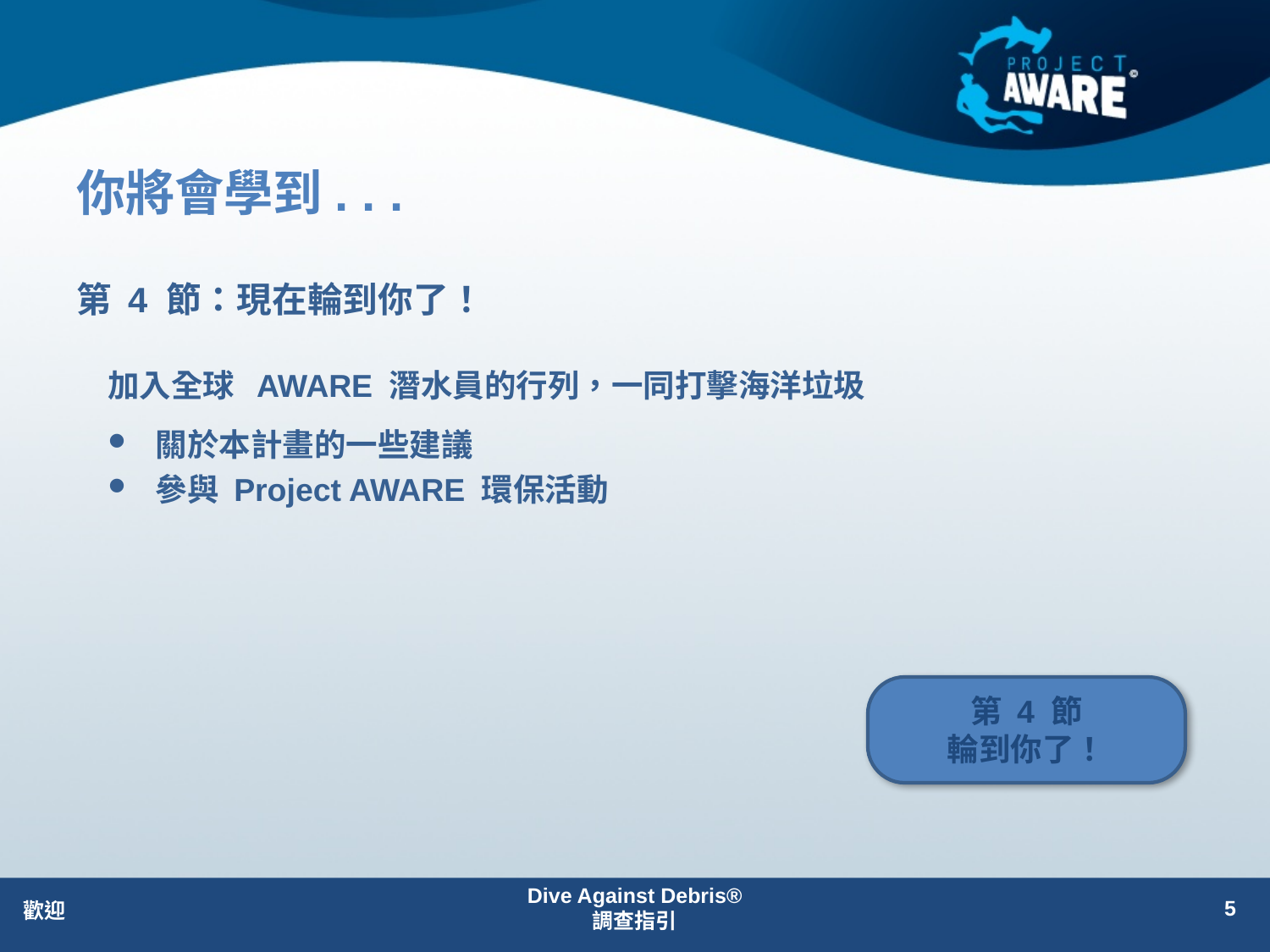

# 你將會學到. . .
第 4 節：現在輪到你了！
加入全球  AWARE 潛水員的行列，一同打擊海洋垃圾
關於本計畫的一些建議
參與 Project AWARE 環保活動

第 4 節
輪到你了！
Dive Against Debris®
調查指引
5
歡迎